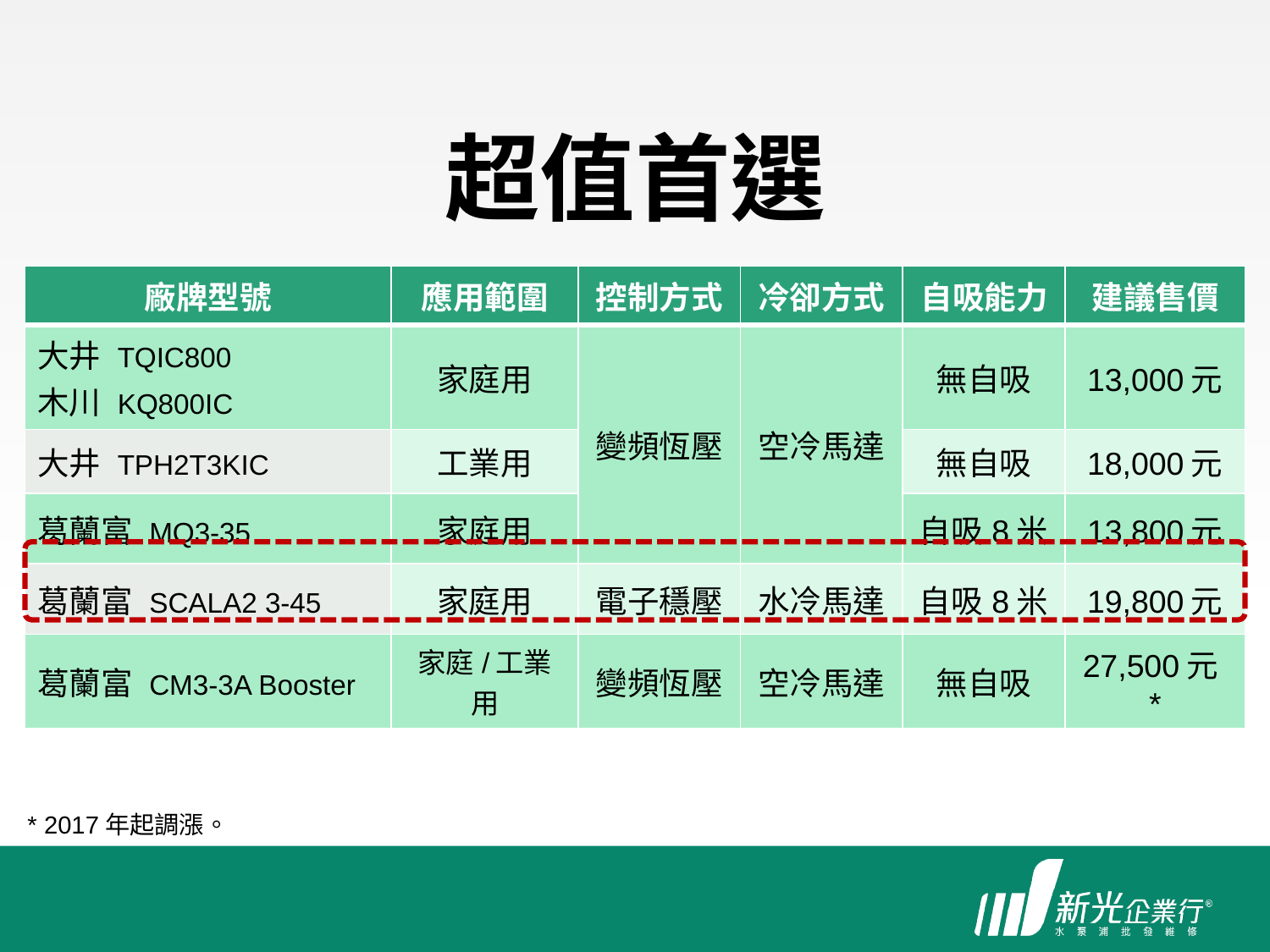

# 超值首選
| 廠牌型號 | 應用範圍 | 控制方式 | 冷卻方式 | 自吸能力 | 建議售價 |
| --- | --- | --- | --- | --- | --- |
| 大井 TQIC800 木川 KQ800IC | 家庭用 | 變頻恆壓 | 空冷馬達 | 無自吸 | 13,000元 |
| 大井 TPH2T3KIC | 工業用 |  |  | 無自吸 | 18,000元 |
| 葛蘭富 MQ3-35 | 家庭用 |  |  | 自吸8米 | 13,800元 |
| 葛蘭富 SCALA2 3-45 | 家庭用 | 電子穩壓 | 水冷馬達 | 自吸8米 | 19,800元 |
| 葛蘭富 CM3-3A Booster | 家庭/工業用 | 變頻恆壓 | 空冷馬達 | 無自吸 | 27,500元\* |

* 2017年起調漲。